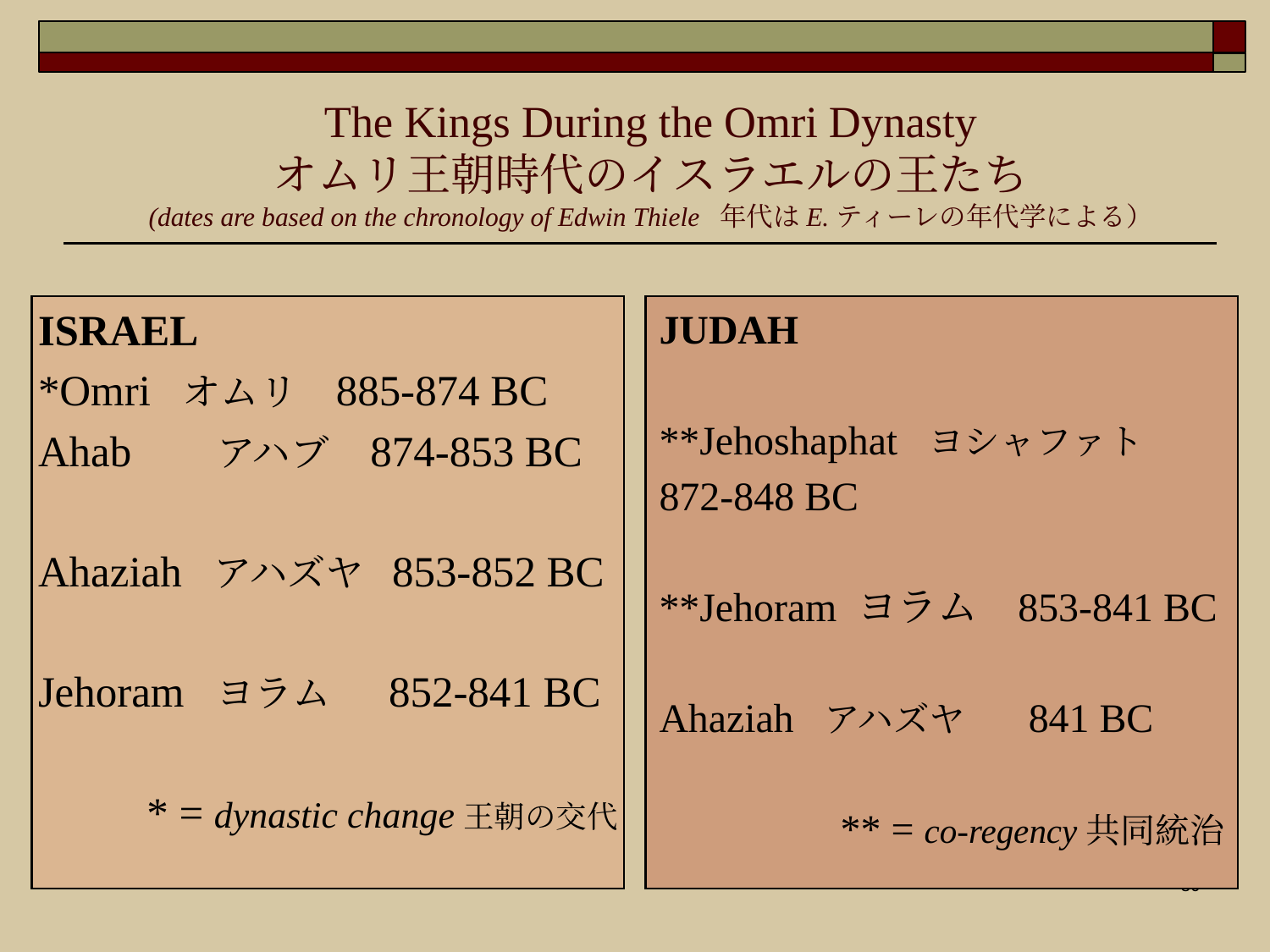

The Kings During the Omri Dynasty
オムリ王朝時代のイスラエルの王たち
(dates are based on the chronology of Edwin Thiele  年代はE.ティーレの年代学による）
ISRAEL
*Omri  オムリ   885-874 BC
Ahab	アハブ	  874-853 BC

Ahaziah  アハズヤ  853-852 BC

Jehoram  ヨラム     852-841 BC

* = dynastic change王朝の交代

JUDAH

**Jehoshaphat  ヨシャファト
872-848 BC

**Jehoram ヨラム   853-841 BC

Ahaziah  アハズヤ      841 BC

** = co-regency共同統治
80